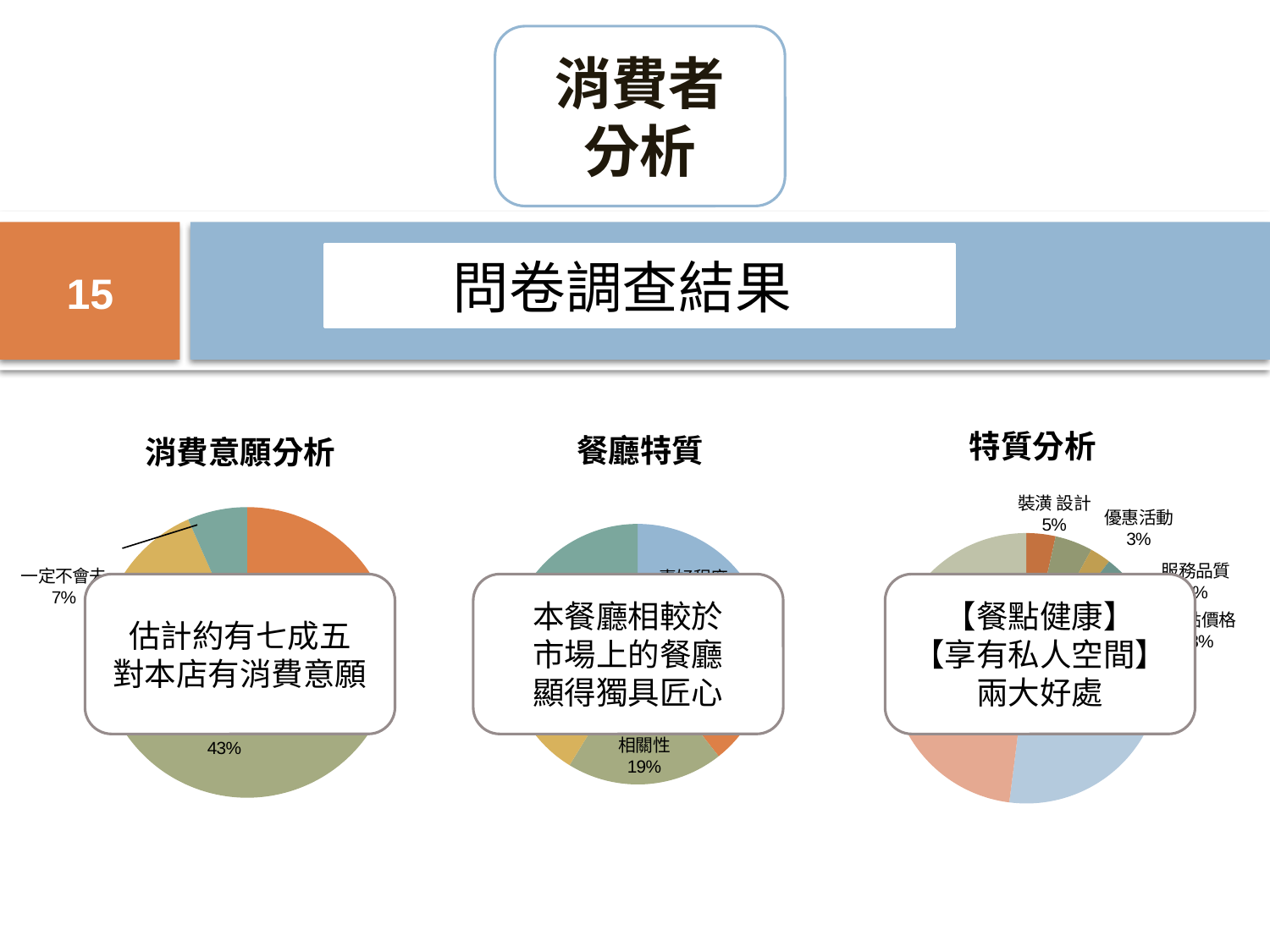

消費者
分析
15
        問卷調查結果

### Chart: 消費意願分析

| Category |  |
|---|---|
| 消費意願 | None |
| 一定會去 | 0.323 |
| 可能會去 | 0.427 |
| 可能不會去 | 0.184 |
| 一定不會去 | 0.066 |

### Chart: 餐廳特質

| Category | 平均值 |
|---|---|
| 喜好程度 | 3.34 |
| 獨特性 | 3.64 |
| 相關性 | 3.45 |
| 可信度 | 3.44 |
| 價值程度 | 3.88 |

### Chart: 特質分析

| Category |  |
|---|---|
|  | None |
|  | 0.035 |
| 設計 | 0.045 |
|  | 0.025 |
|  | 0.079 |
|  | 0.081 |
|  | 0.255 |
| 健康 | 0.272 |
| 美味 | 0.208 |
估計約有七成五
對本店有消費意願
本餐廳相較於
市場上的餐廳
顯得獨具匠心
【餐點健康】
【享有私人空間】
兩大好處